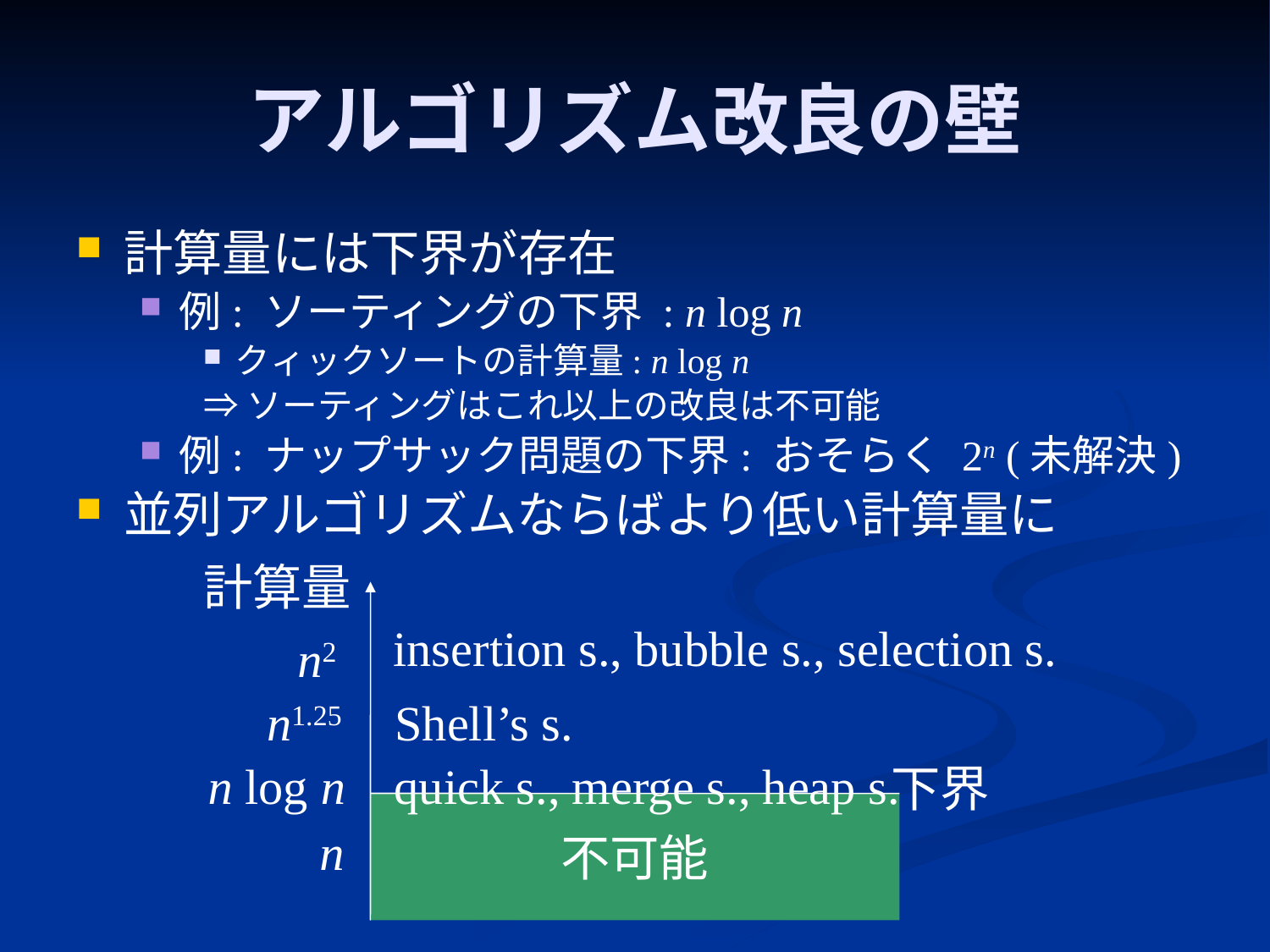

# アルゴリズム改良の壁
計算量には下界が存在
例: ソーティングの下界 : n log n
クィックソートの計算量: n log n
⇒ソーティングはこれ以上の改良は不可能
例: ナップサック問題の下界: おそらく 2n (未解決)
並列アルゴリズムならばより低い計算量に
計算量

insertion s., bubble s., selection s.
n2
n1.25
Shell’s s.
n log n
quick s., merge s., heap s.
下界
不可能

n